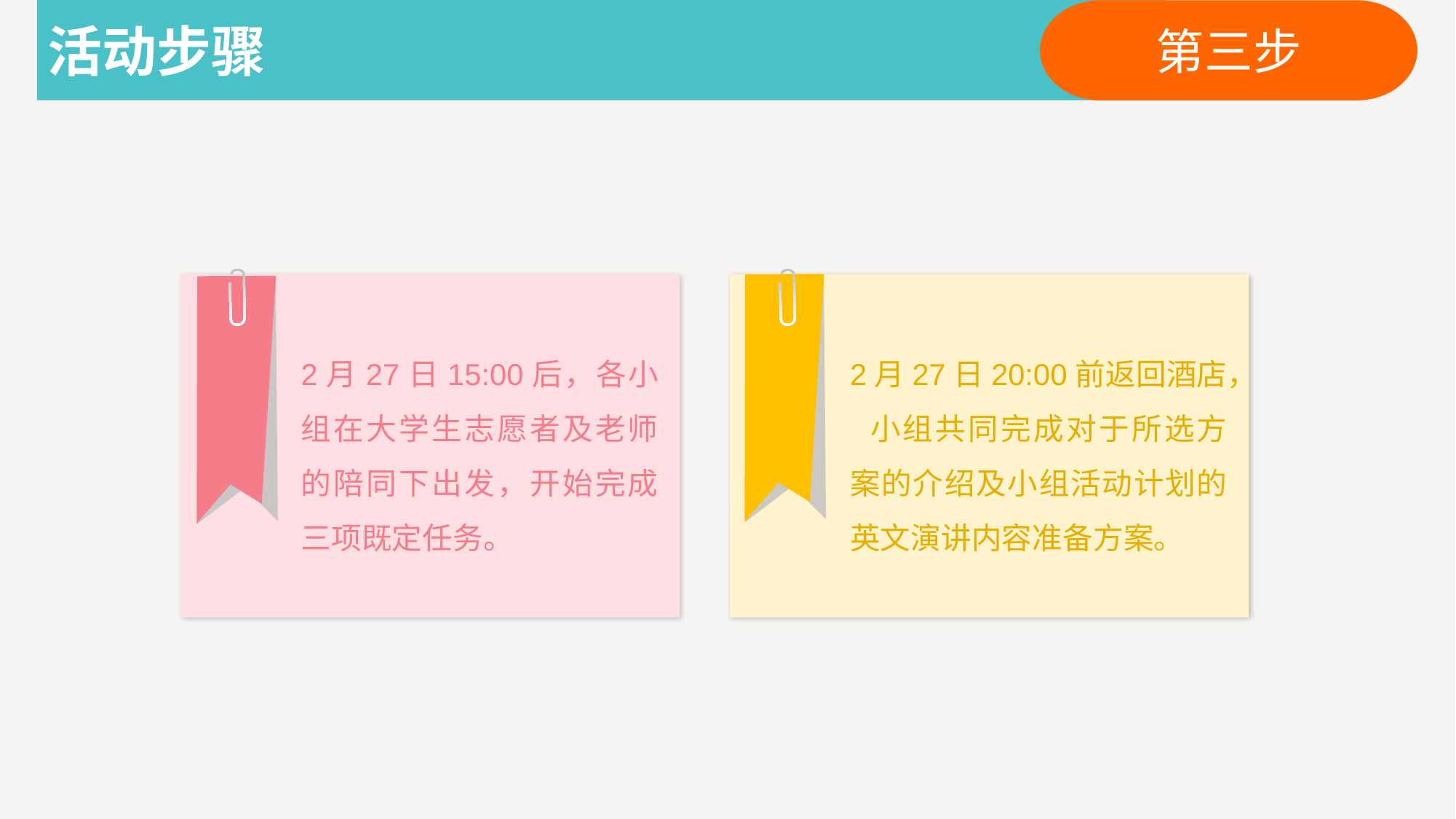

活动步骤
第三步

2月27日15:00后，各小组在大学生志愿者及老师的陪同下出发，开始完成三项既定任务。
2月27日20:00前返回酒店，  小组共同完成对于所选方案的介绍及小组活动计划的英文演讲内容准备方案。